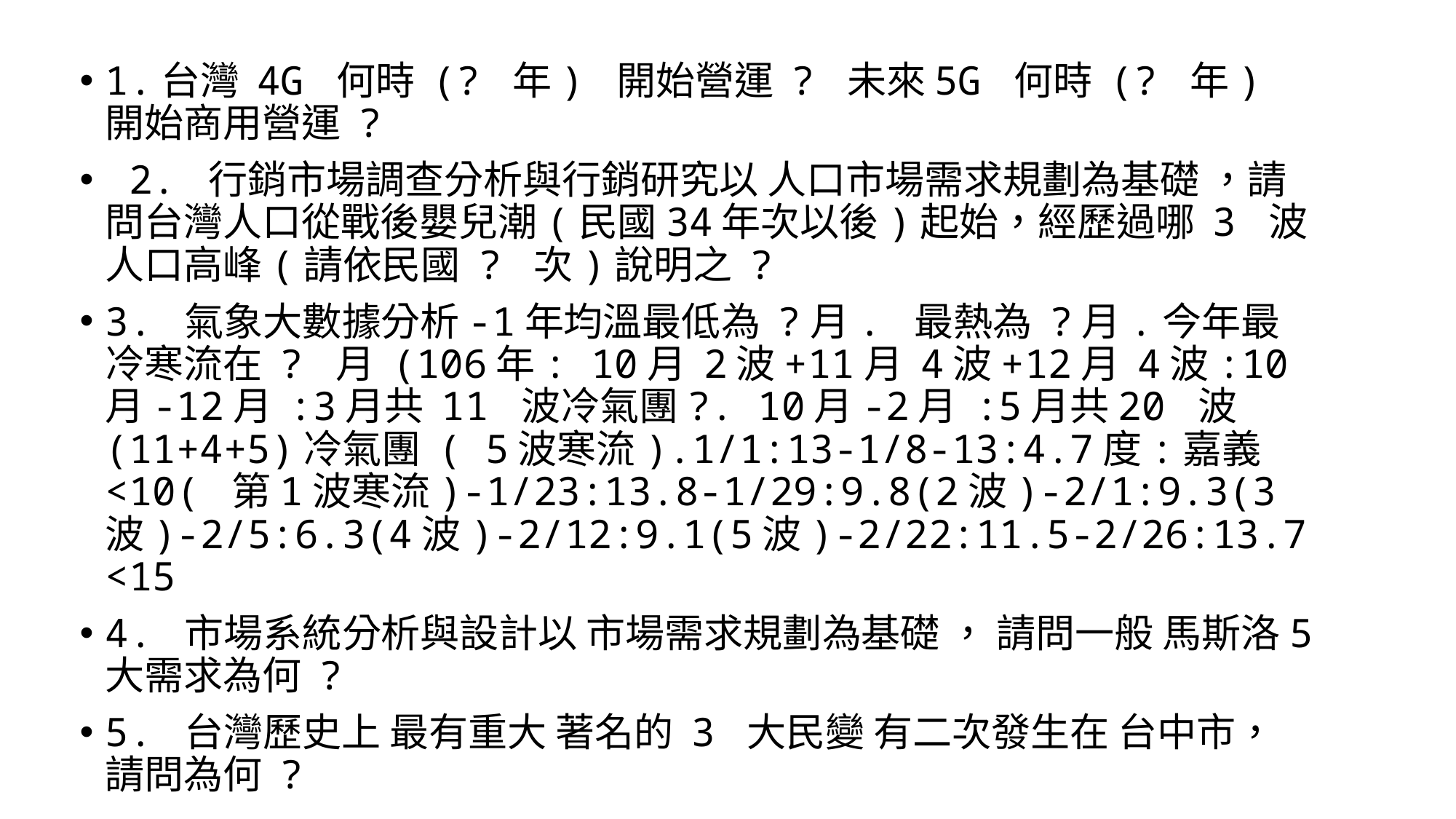

1.台灣 4G 何時 (? 年) 開始營運 ? 未來5G 何時 (? 年) 開始商用營運 ?
 2. 行銷市場調查分析與行銷研究以 人口市場需求規劃為基礎 ，請問台灣人口從戰後嬰兒潮(民國34年次以後)起始，經歷過哪 3 波人口高峰(請依民國 ? 次)說明之 ?
3. 氣象大數據分析-1年均溫最低為 ?月. 最熱為 ?月.今年最冷寒流在 ? 月 (106年: 10月 2波+11月 4波+12月 4波:10月-12月 :3月共 11 波冷氣團?. 10月-2月 :5月共20 波(11+4+5)冷氣團 ( 5波寒流).1/1:13-1/8-13:4.7度:嘉義<10( 第1波寒流)-1/23:13.8-1/29:9.8(2波)-2/1:9.3(3波)-2/5:6.3(4波)-2/12:9.1(5波)-2/22:11.5-2/26:13.7 <15
4. 市場系統分析與設計以 市場需求規劃為基礎 ， 請問一般 馬斯洛5大需求為何 ?
5. 台灣歷史上 最有重大 著名的 3 大民變 有二次發生在 台中市， 請問為何 ?